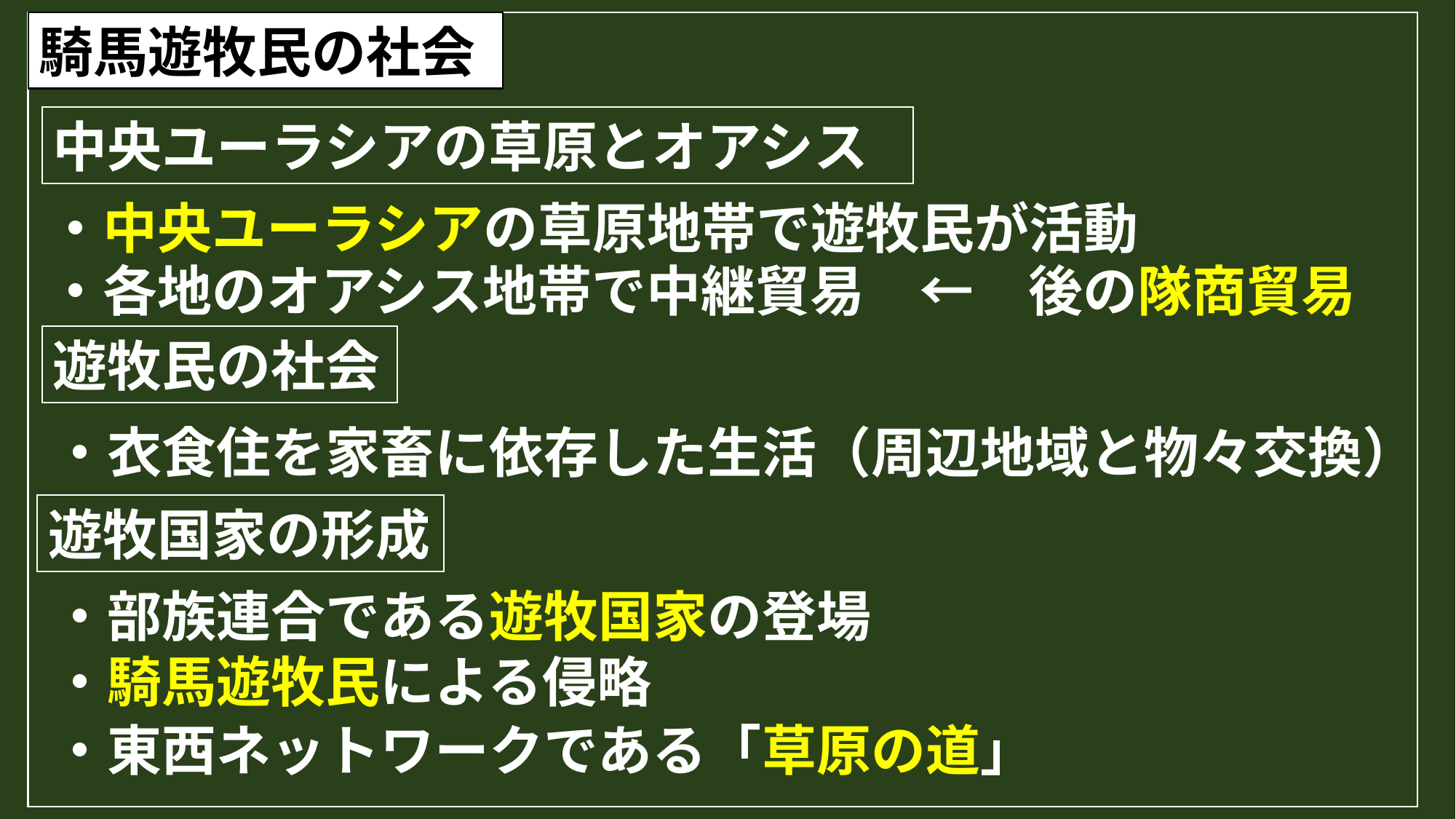

騎馬遊牧民の社会

中央ユーラシアの草原とオアシス
・中央ユーラシアの草原地帯で遊牧民が活動
・各地のオアシス地帯で中継貿易　←　後の隊商貿易
遊牧民の社会
・衣食住を家畜に依存した生活（周辺地域と物々交換）
遊牧国家の形成
・部族連合である遊牧国家の登場
・騎馬遊牧民による侵略
・東西ネットワークである「草原の道」